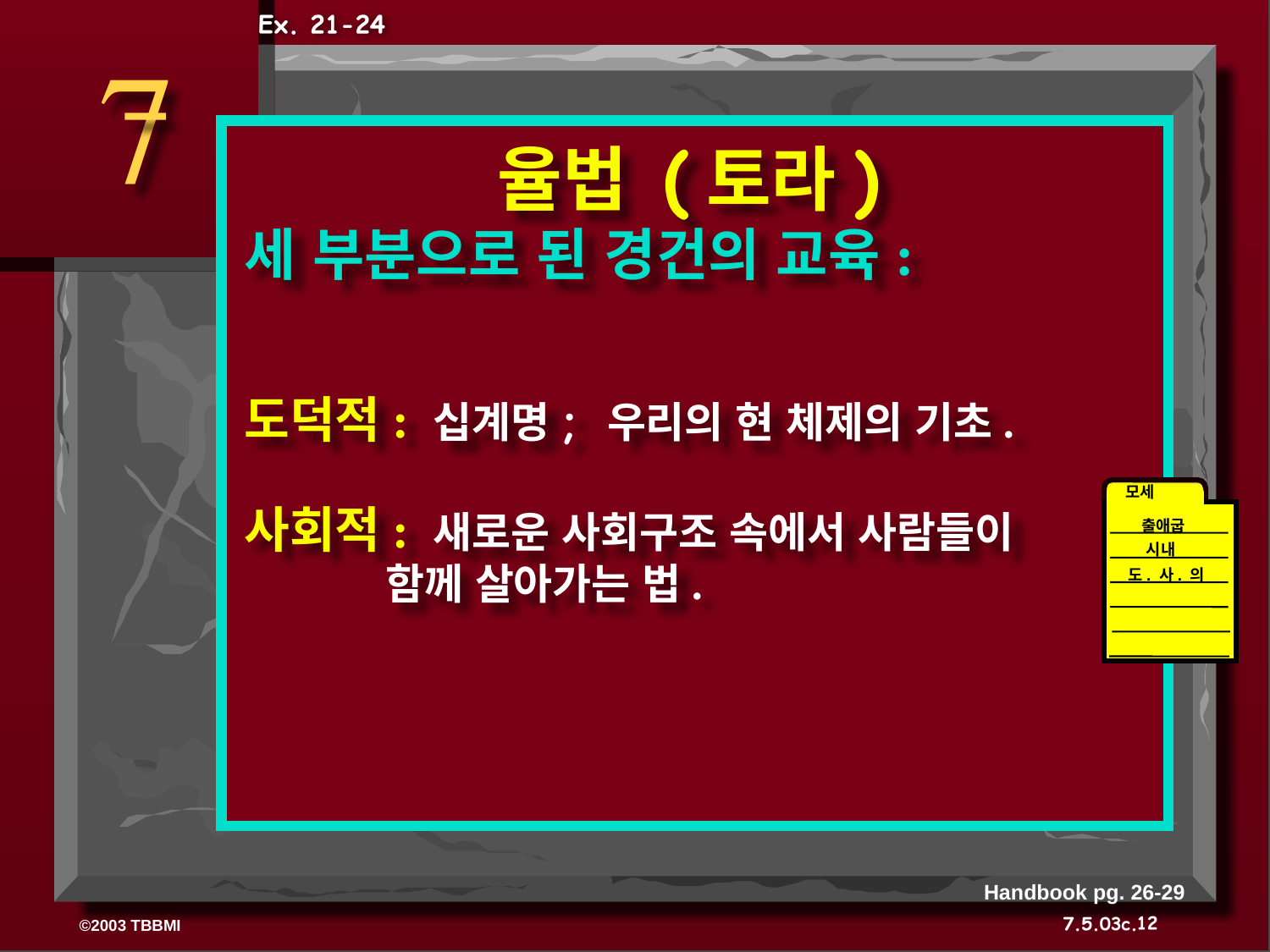

Ex. 21-24

7

율법 (토라)
세 부분으로 된 경건의 교육 :

도덕적: 십계명; 우리의 현 체제의 기초.

사회적: 새로운 사회구조 속에서 사람들이
           함께 살아가는 법.

모세

출애굽

시내

도. 사. 의

40

Handbook pg. 26-29

12